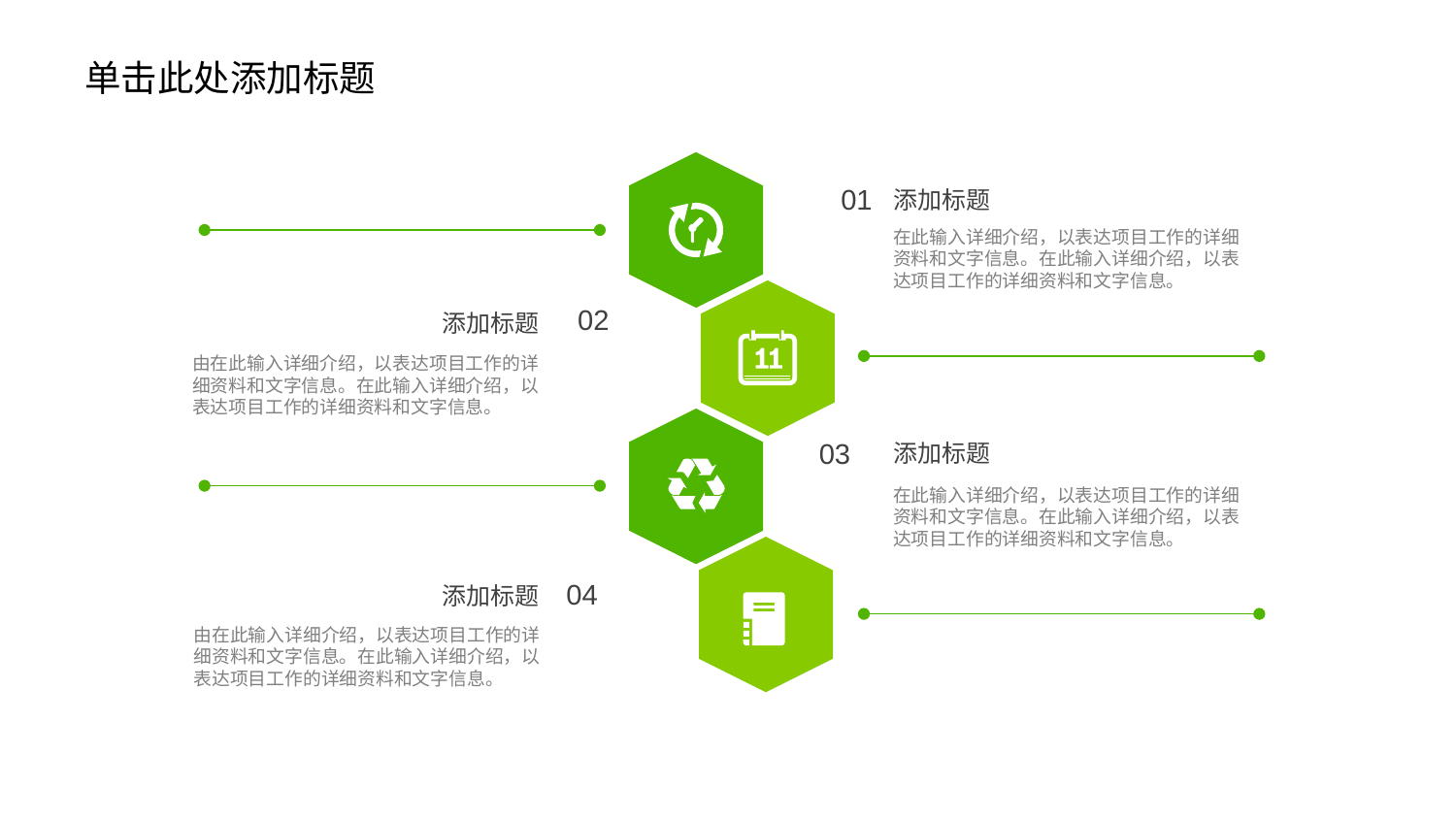

01
添加标题
在此输入详细介绍，以表达项目工作的详细资料和文字信息。在此输入详细介绍，以表达项目工作的详细资料和文字信息。

我们要做什么

02
添加标题
由在此输入详细介绍，以表达项目工作的详细资料和文字信息。在此输入详细介绍，以表达项目工作的详细资料和文字信息。

03
添加标题
在此输入详细介绍，以表达项目工作的详细资料和文字信息。在此输入详细介绍，以表达项目工作的详细资料和文字信息。

04
添加标题
由在此输入详细介绍，以表达项目工作的详细资料和文字信息。在此输入详细介绍，以表达项目工作的详细资料和文字信息。